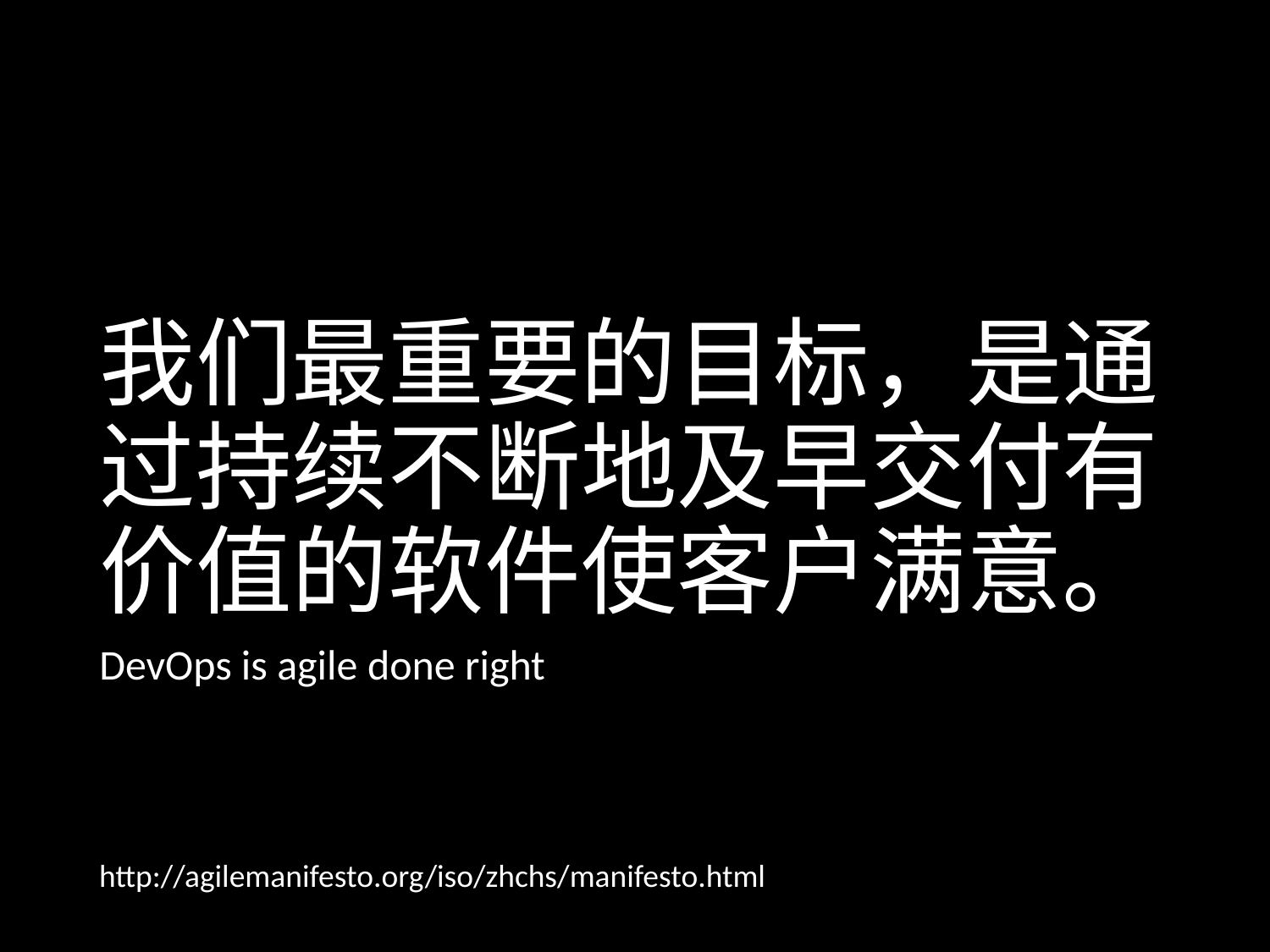

# 我们最重要的目标，是通过持续不断地及早交付有价值的软件使客户满意。
DevOps is agile done right
http://agilemanifesto.org/iso/zhchs/manifesto.html